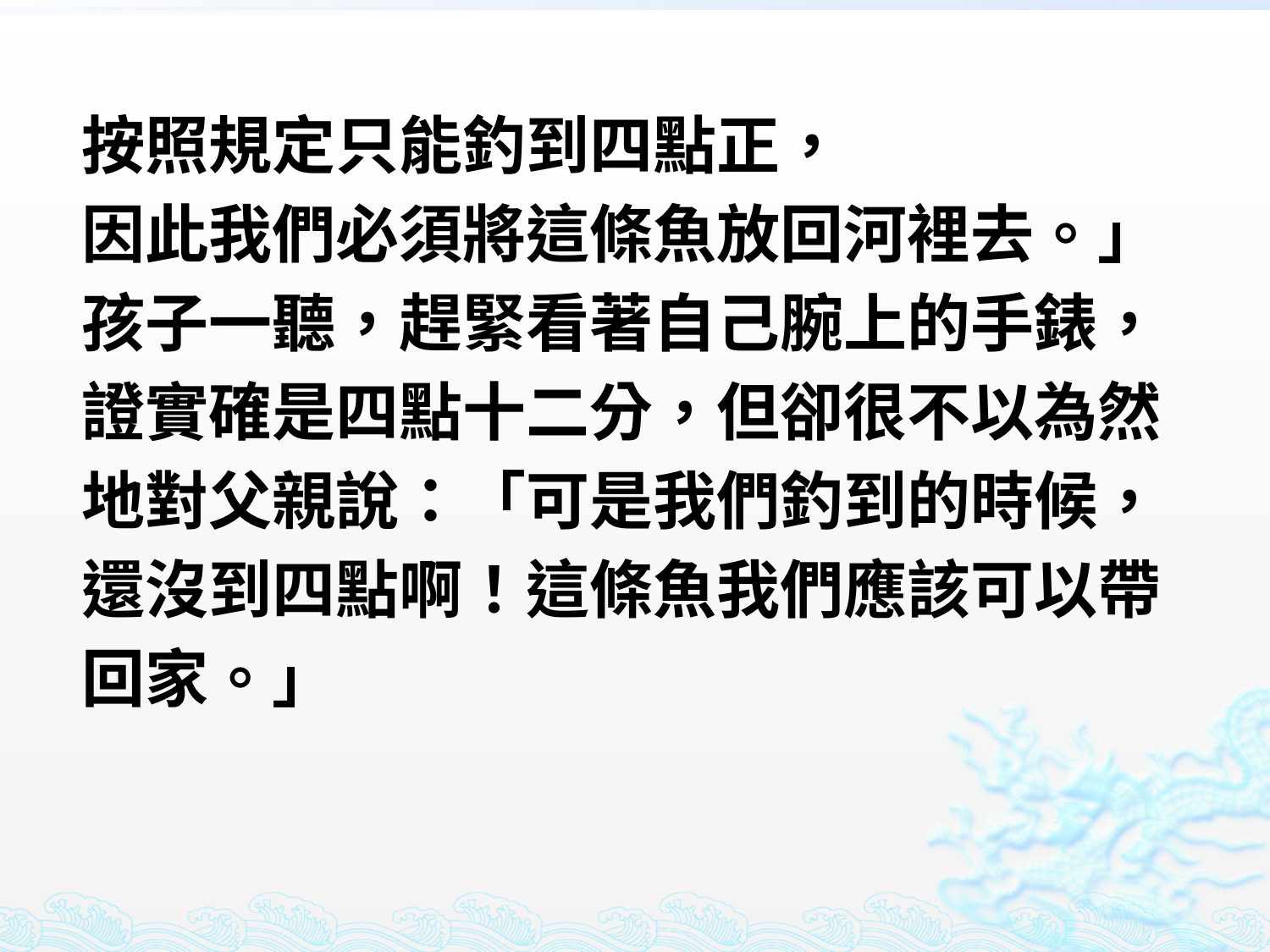

按照規定只能釣到四點正，
因此我們必須將這條魚放回河裡去。」
孩子一聽，趕緊看著自己腕上的手錶，
證實確是四點十二分，但卻很不以為然
地對父親說：「可是我們釣到的時候，
還沒到四點啊！這條魚我們應該可以帶
回家。」